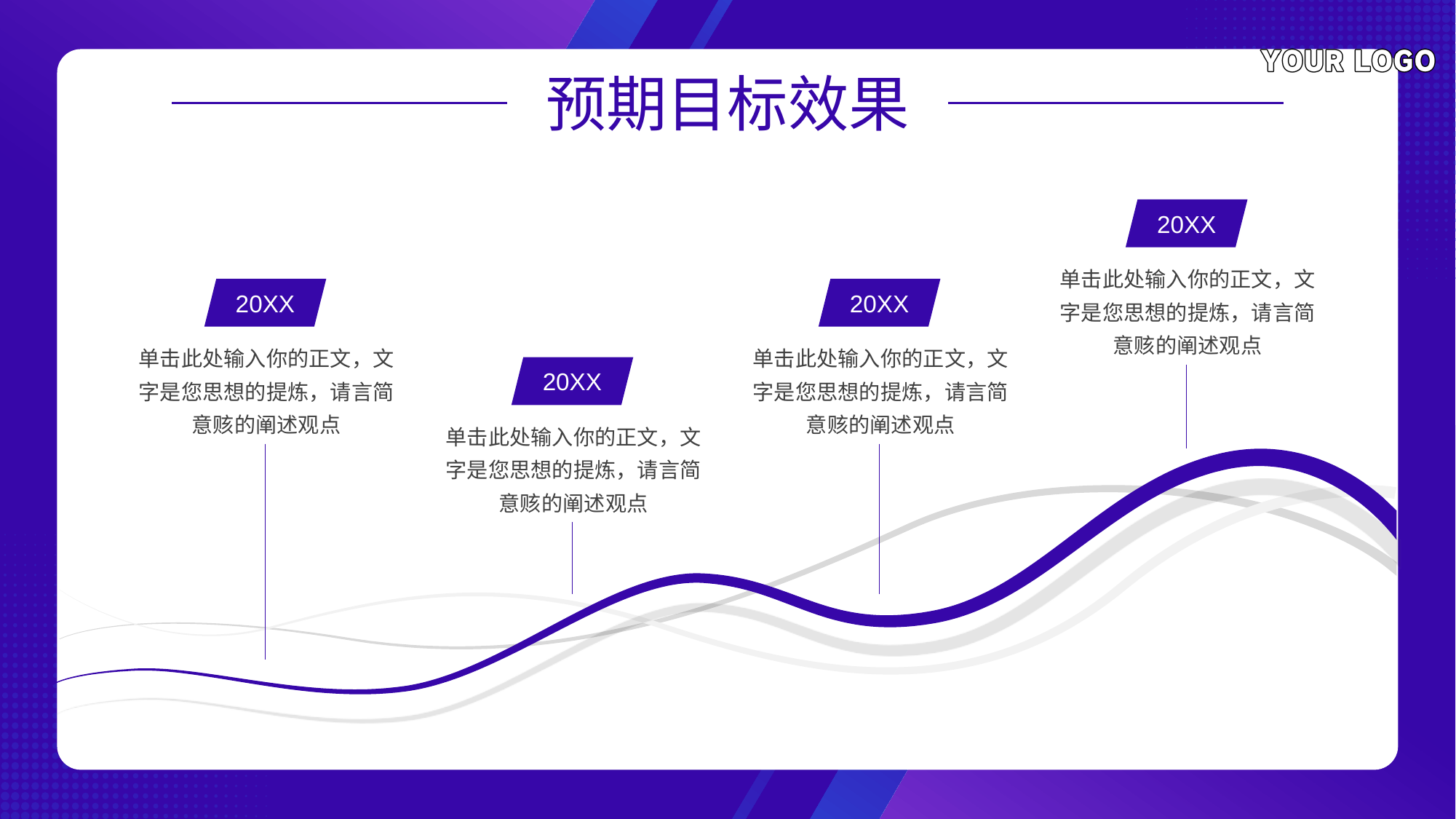

20XX
单击此处输入你的正文，文字是您思想的提炼，请言简意赅的阐述观点
20XX
20XX
单击此处输入你的正文，文字是您思想的提炼，请言简意赅的阐述观点
单击此处输入你的正文，文字是您思想的提炼，请言简意赅的阐述观点
20XX
单击此处输入你的正文，文字是您思想的提炼，请言简意赅的阐述观点